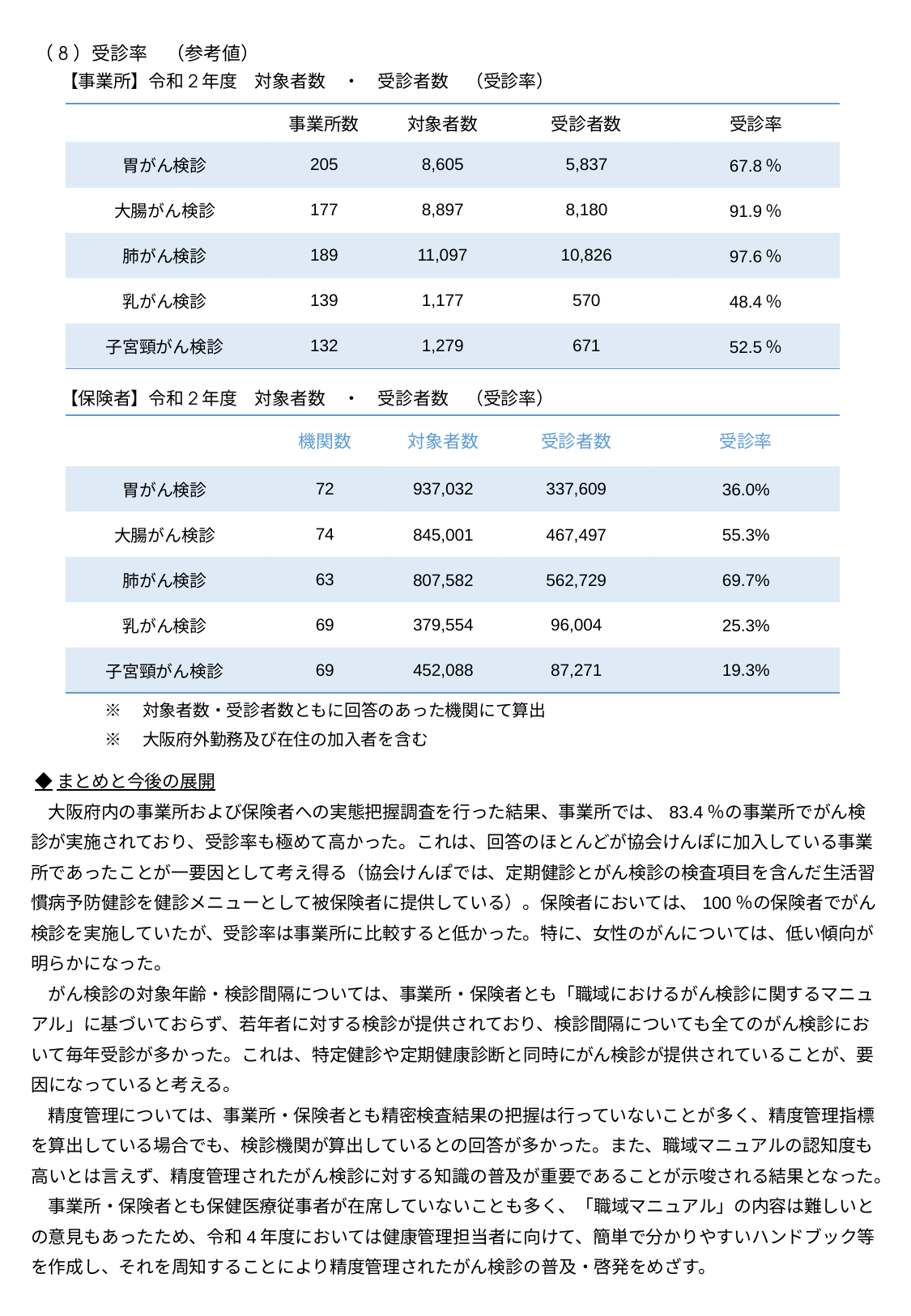

（8）受診率　（参考値）
【事業所】令和2年度　対象者数　・　受診者数　（受診率）
|  | 事業所数 | 対象者数 | 受診者数 | 受診率 |
| --- | --- | --- | --- | --- |
| 胃がん検診 | 205 | 8,605 | 5,837 | 67.8％ |
| 大腸がん検診 | 177 | 8,897 | 8,180 | 91.9％ |
| 肺がん検診 | 189 | 11,097 | 10,826 | 97.6％ |
| 乳がん検診 | 139 | 1,177 | 570 | 48.4％ |
| 子宮頸がん検診 | 132 | 1,279 | 671 | 52.5％ |
【保険者】令和2年度　対象者数　・　受診者数　（受診率）
|  | 機関数 | 対象者数 | 受診者数 | 受診率 |
| --- | --- | --- | --- | --- |
| 胃がん検診 | 72 | 937,032 | 337,609 | 36.0% |
| 大腸がん検診 | 74 | 845,001 | 467,497 | 55.3% |
| 肺がん検診 | 63 | 807,582 | 562,729 | 69.7% |
| 乳がん検診 | 69 | 379,554 | 96,004 | 25.3% |
| 子宮頸がん検診 | 69 | 452,088 | 87,271 | 19.3% |
※　対象者数・受診者数ともに回答のあった機関にて算出
※　大阪府外勤務及び在住の加入者を含む
 ◆まとめと今後の展開
　大阪府内の事業所および保険者への実態把握調査を行った結果、事業所では、83.4％の事業所でがん検診が実施されており、受診率も極めて高かった。これは、回答のほとんどが協会けんぽに加入している事業所であったことが一要因として考え得る（協会けんぽでは、定期健診とがん検診の検査項目を含んだ生活習慣病予防健診を健診メニューとして被保険者に提供している）。保険者においては、100％の保険者でがん検診を実施していたが、受診率は事業所に比較すると低かった。特に、女性のがんについては、低い傾向が明らかになった。
　がん検診の対象年齢・検診間隔については、事業所・保険者とも「職域におけるがん検診に関するマニュアル」に基づいておらず、若年者に対する検診が提供されており、検診間隔についても全てのがん検診において毎年受診が多かった。これは、特定健診や定期健康診断と同時にがん検診が提供されていることが、要因になっていると考える。
　精度管理については、事業所・保険者とも精密検査結果の把握は行っていないことが多く、精度管理指標を算出している場合でも、検診機関が算出しているとの回答が多かった。また、職域マニュアルの認知度も高いとは言えず、精度管理されたがん検診に対する知識の普及が重要であることが示唆される結果となった。
　事業所・保険者とも保健医療従事者が在席していないことも多く、「職域マニュアル」の内容は難しいとの意見もあったため、令和4年度においては健康管理担当者に向けて、簡単で分かりやすいハンドブック等を作成し、それを周知することにより精度管理されたがん検診の普及・啓発をめざす。